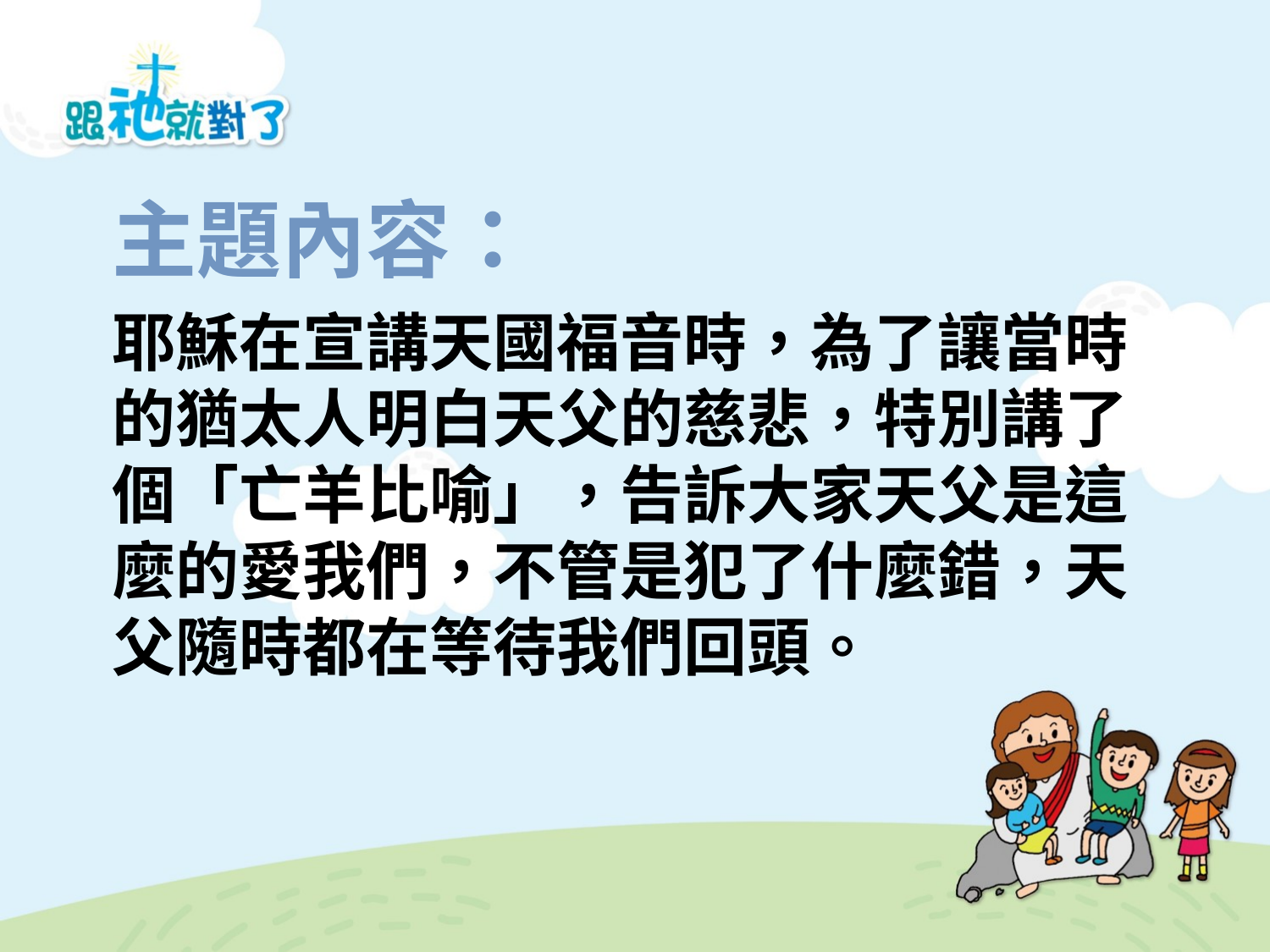

主題內容：
耶穌在宣講天國福音時，為了讓當時的猶太人明白天父的慈悲，特別講了個「亡羊比喻」，告訴大家天父是這麼的愛我們，不管是犯了什麼錯，天父隨時都在等待我們回頭。